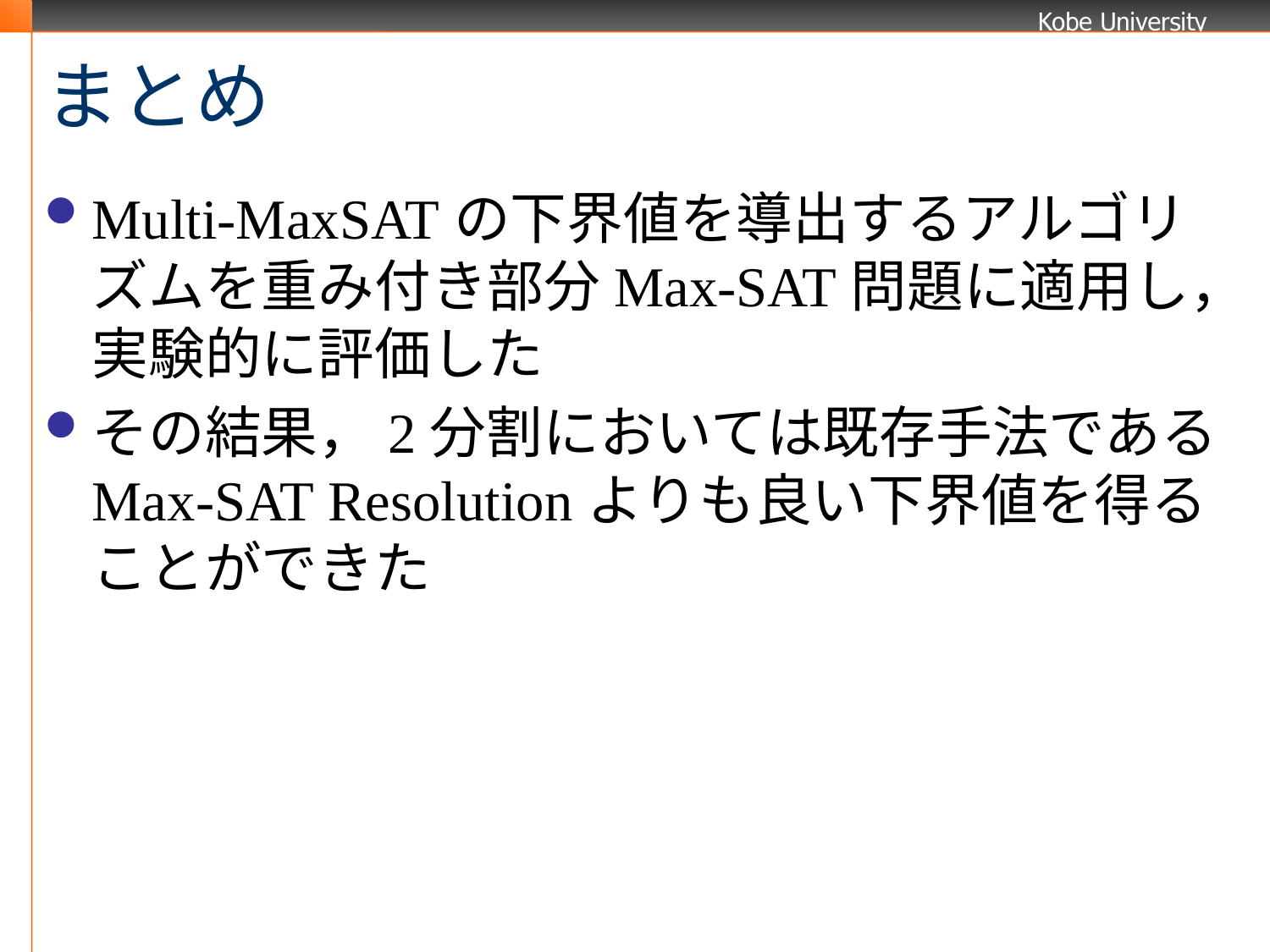

# まとめ
Multi-MaxSATの下界値を導出するアルゴリズムを重み付き部分Max-SAT問題に適用し，実験的に評価した
その結果，2分割においては既存手法であるMax-SAT Resolutionよりも良い下界値を得ることができた